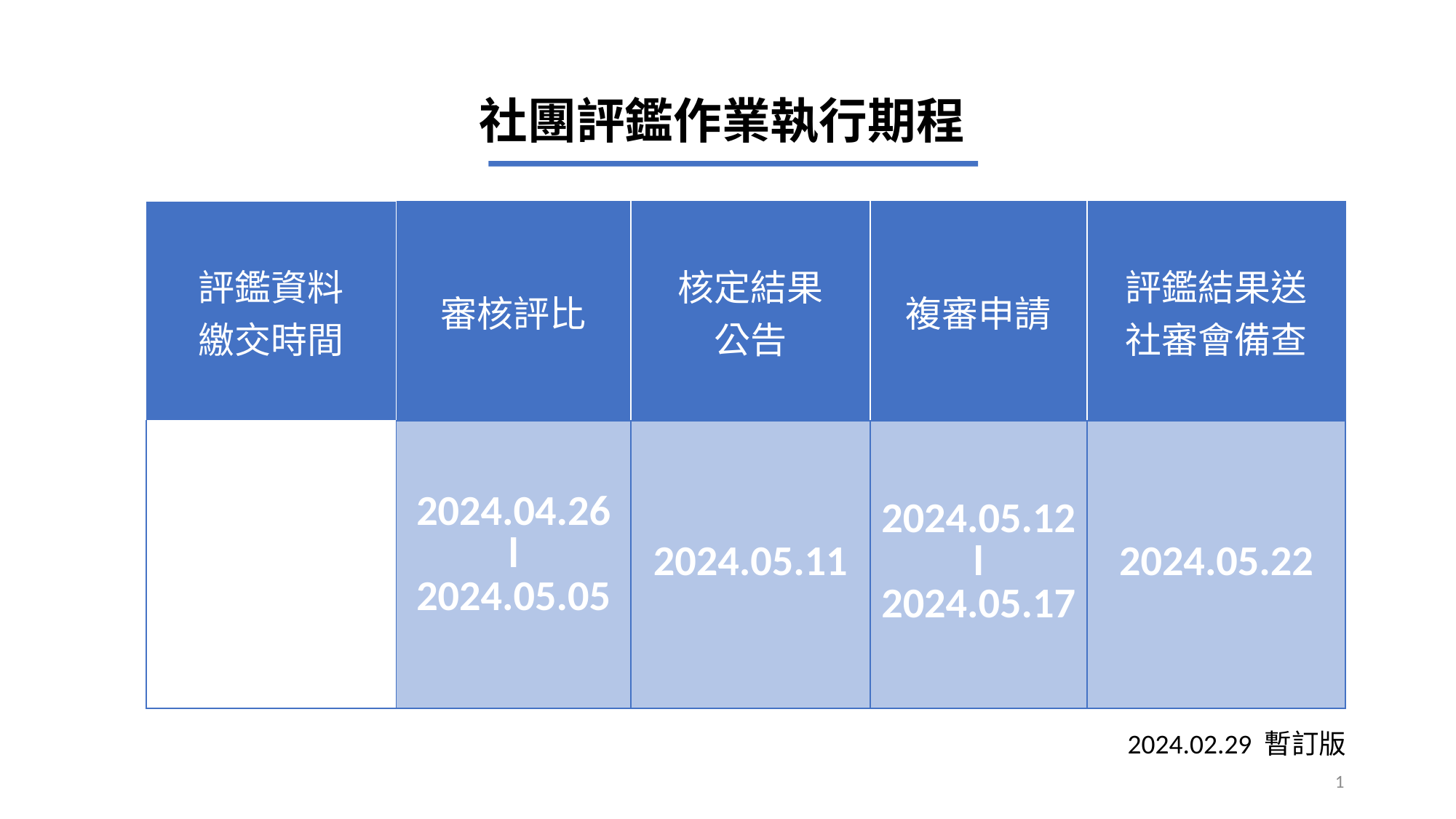

# 社團評鑑作業執行期程

| 評鑑資料 繳交時間 | 審核評比 | 核定結果 公告 | 複審申請 | 評鑑結果送 社審會備查 |
| --- | --- | --- | --- | --- |
| 2024.04.03 l 2024.04.21 | 2024.04.26 l 2024.05.05 | 2024.05.11 | 2024.05.12 l 2024.05.17 | 2024.05.22 |
2024.02.29 暫訂版
1